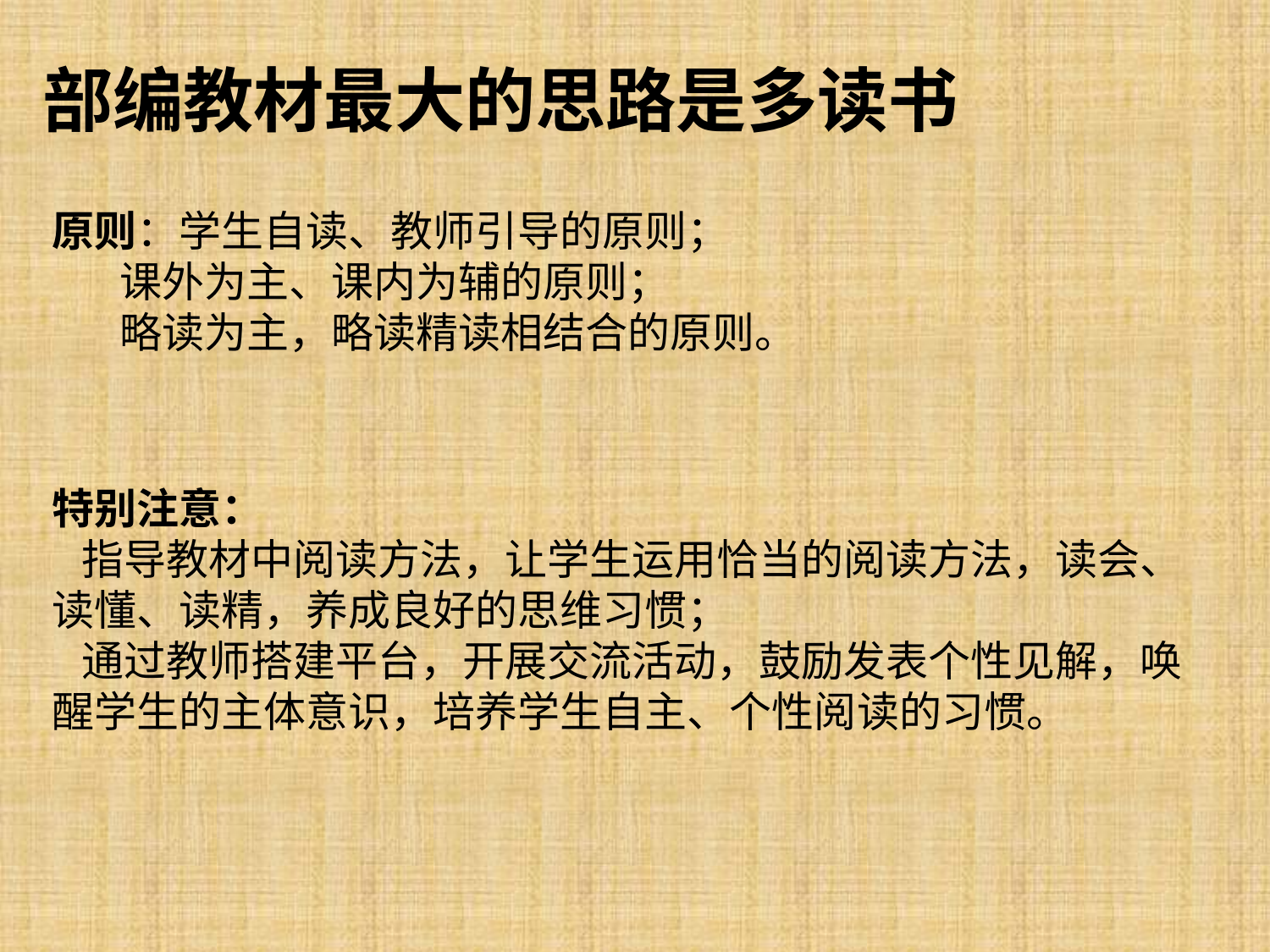

部编教材最大的思路是多读书
原则：学生自读、教师引导的原则；
      课外为主、课内为辅的原则；
      略读为主，略读精读相结合的原则。
特别注意：
  指导教材中阅读方法，让学生运用恰当的阅读方法，读会、读懂、读精，养成良好的思维习惯；
  通过教师搭建平台，开展交流活动，鼓励发表个性见解，唤醒学生的主体意识，培养学生自主、个性阅读的习惯。